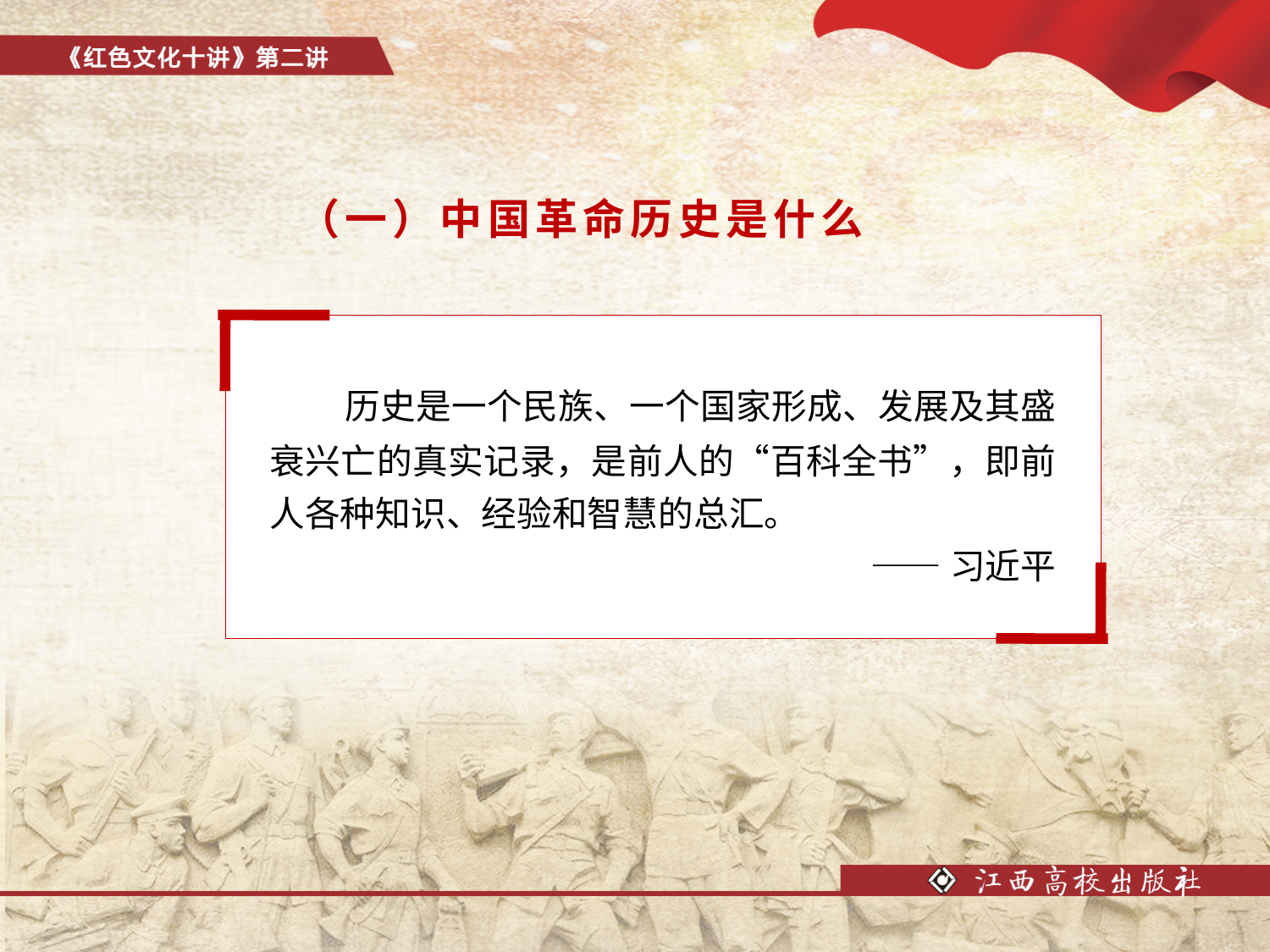

（一）中国革命历史是什么

       历史是一个民族、一个国家形成、发展及其盛衰兴亡的真实记录，是前人的“百科全书”，即前人各种知识、经验和智慧的总汇。
——习近平